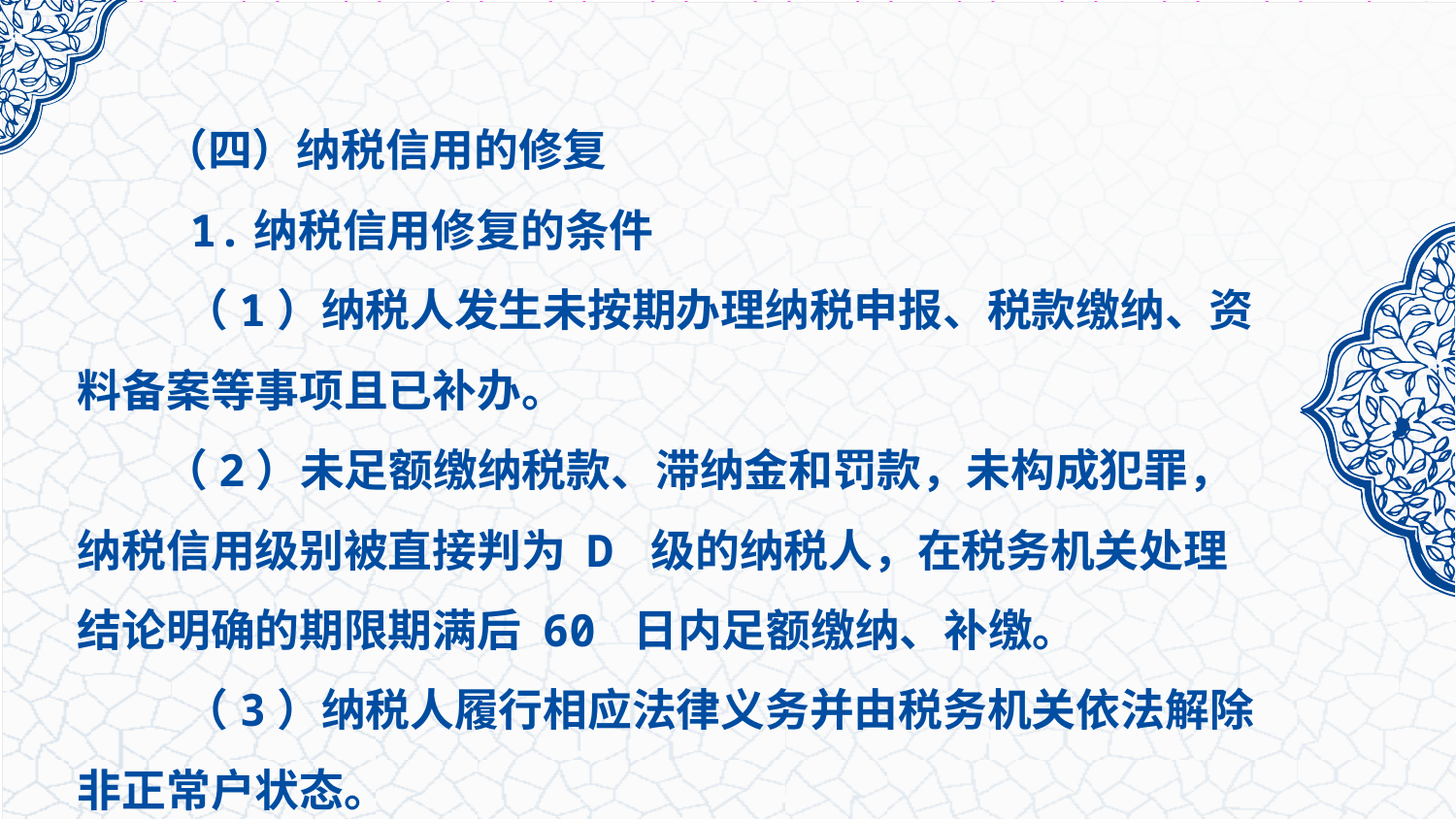

（四）纳税信用的修复
 1.纳税信用修复的条件
 （1）纳税人发生未按期办理纳税申报、税款缴纳、资料备案等事项且已补办。
（2）未足额缴纳税款、滞纳金和罚款，未构成犯罪，纳税信用级别被直接判为 D 级的纳税人，在税务机关处理结论明确的期限期满后 60 日内足额缴纳、补缴。
 （3）纳税人履行相应法律义务并由税务机关依法解除非正常户状态。